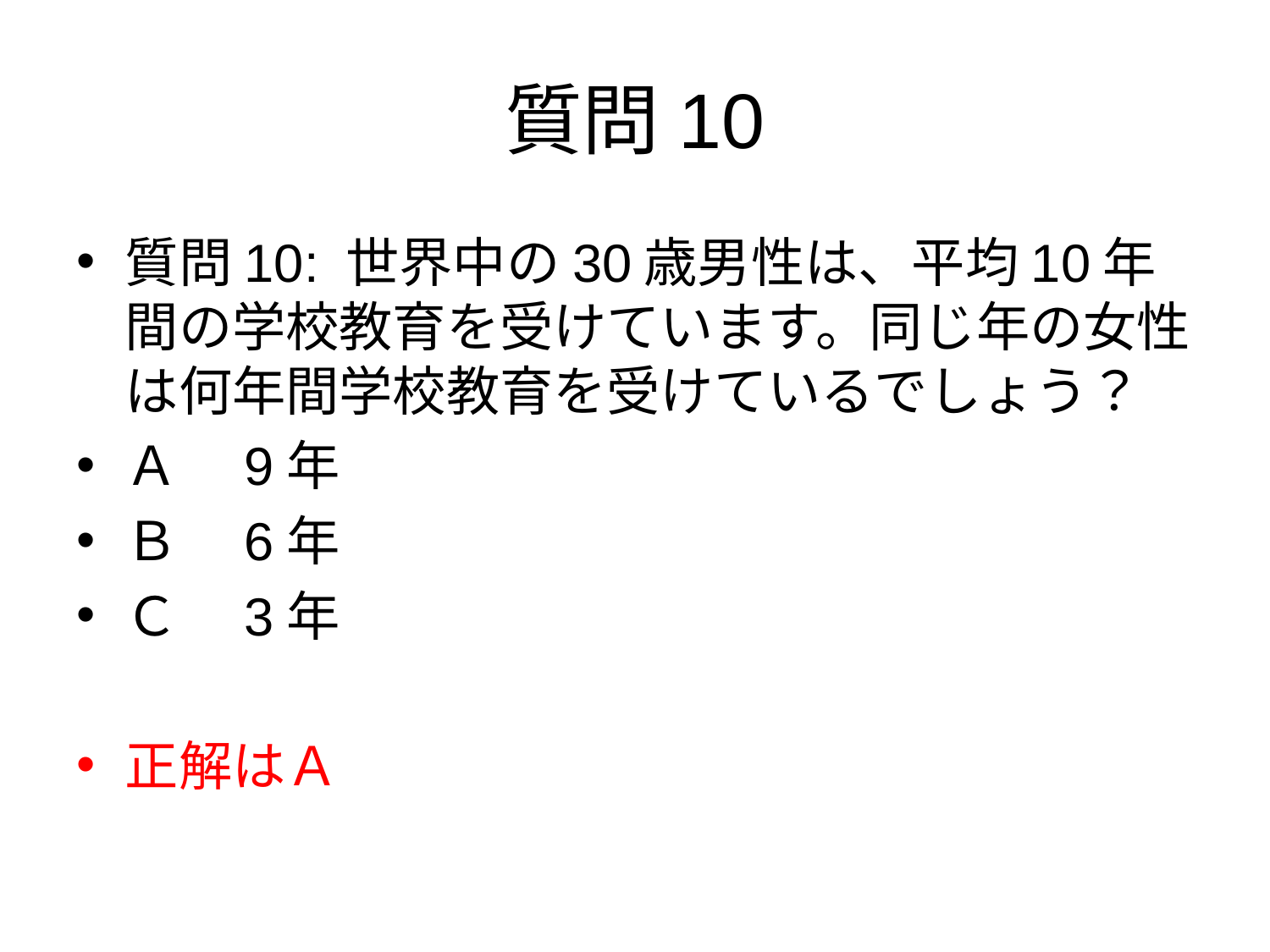

# 質問10
質問10: 世界中の30歳男性は、平均10年間の学校教育を受けています。同じ年の女性は何年間学校教育を受けているでしょう？
Ａ　9年
Ｂ　6年
Ｃ　3年

正解はＡ